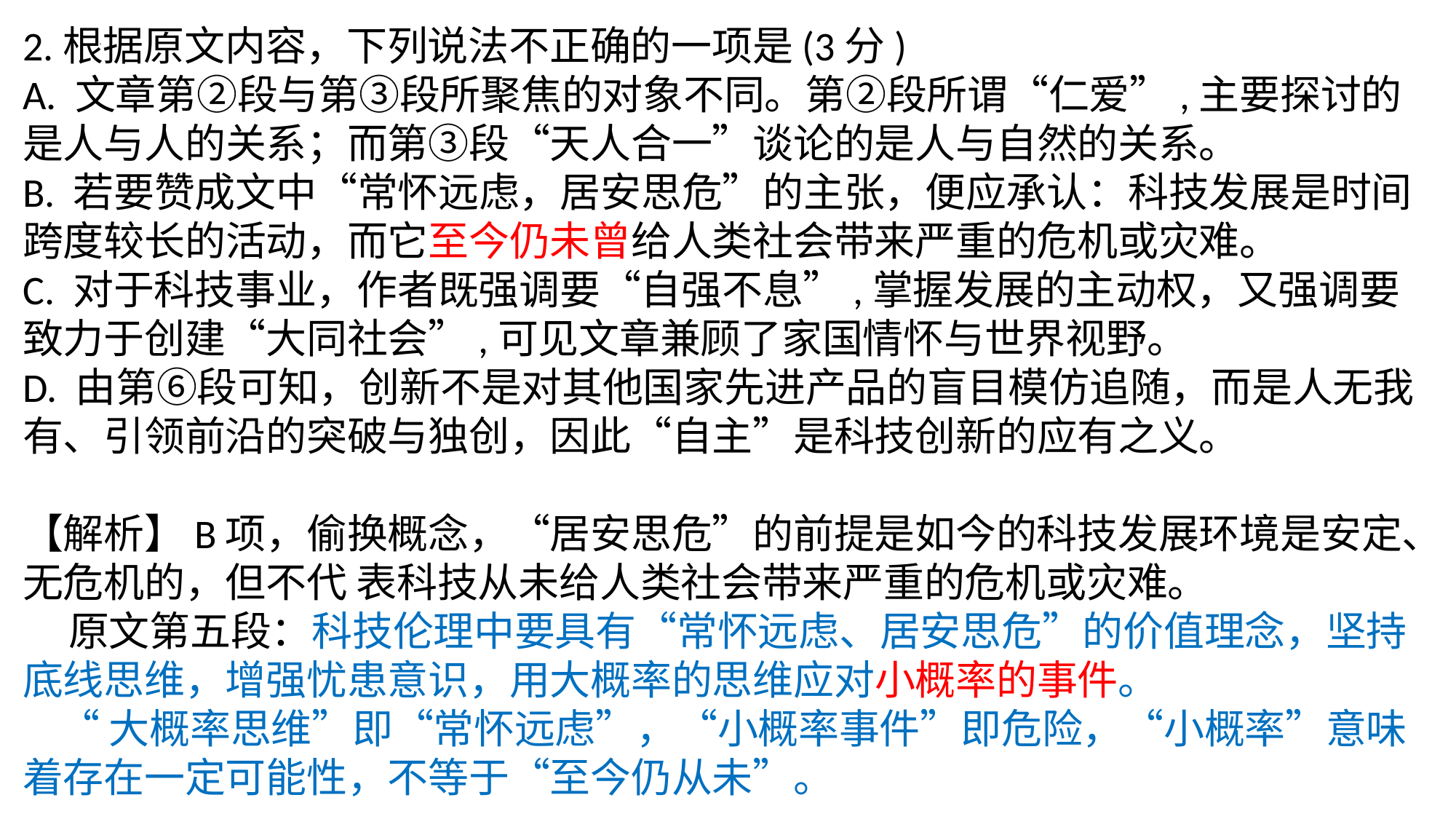

2.根据原文内容，下列说法不正确的一项是(3分)
A. 文章第②段与第③段所聚焦的对象不同。第②段所谓“仁爱”,主要探讨的是人与人的关系；而第③段“天人合一”谈论的是人与自然的关系。
B. 若要赞成文中“常怀远虑，居安思危”的主张，便应承认：科技发展是时间跨度较长的活动，而它至今仍未曾给人类社会带来严重的危机或灾难。
C. 对于科技事业，作者既强调要“自强不息”,掌握发展的主动权，又强调要致力于创建“大同社会”,可见文章兼顾了家国情怀与世界视野。
D. 由第⑥段可知，创新不是对其他国家先进产品的盲目模仿追随，而是人无我有、引领前沿的突破与独创，因此“自主”是科技创新的应有之义。

【解析】B项，偷换概念，“居安思危”的前提是如今的科技发展环境是安定、无危机的，但不代 表科技从未给人类社会带来严重的危机或灾难。
    原文第五段：科技伦理中要具有“常怀远虑、居安思危”的价值理念，坚持底线思维，增强忧患意识，用大概率的思维应对小概率的事件。
    “大概率思维”即“常怀远虑”，“小概率事件”即危险，“小概率”意味着存在一定可能性，不等于“至今仍从未”。